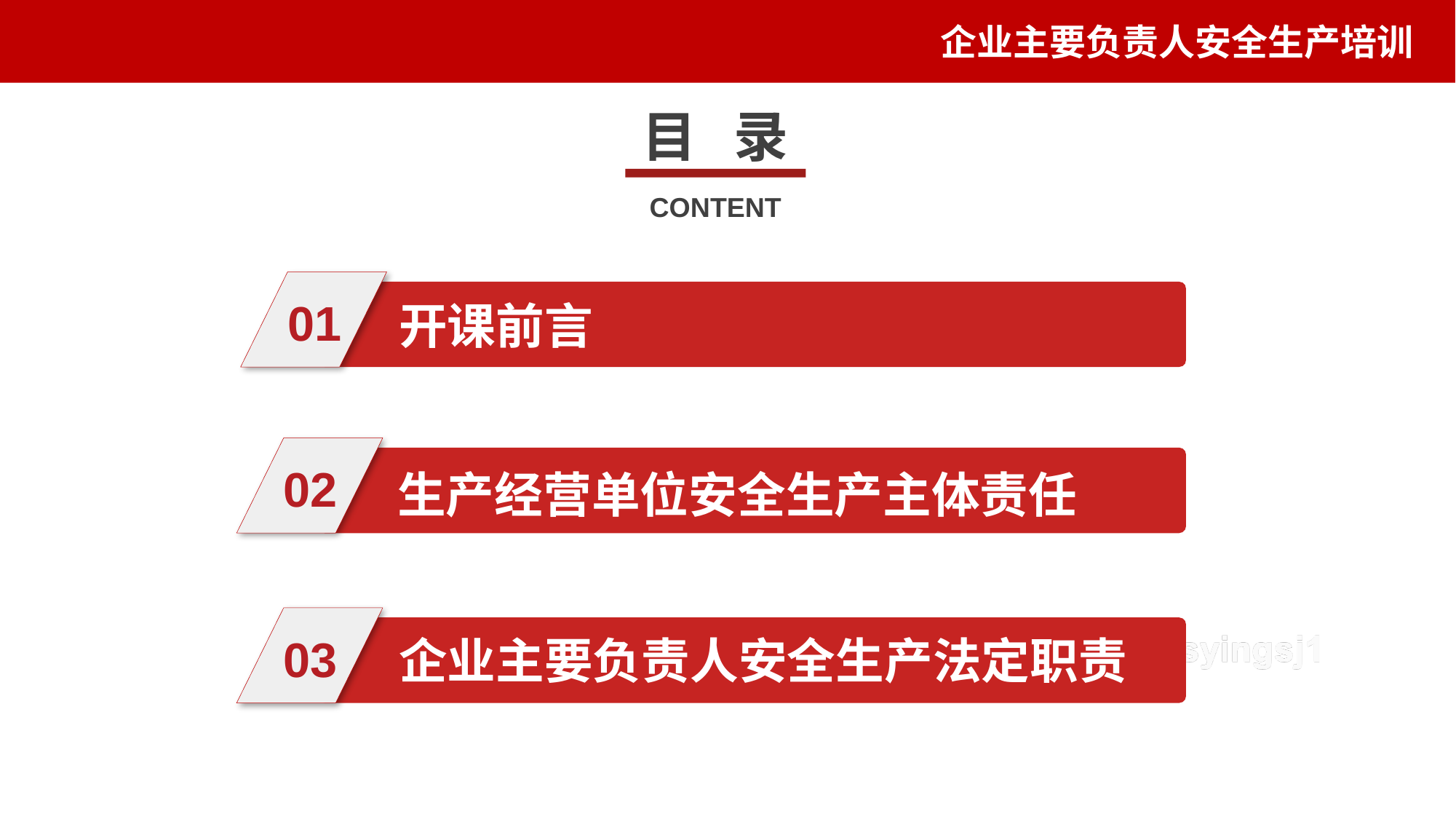

目   录
CONTENT

01
开课前言

02
生产经营单位安全生产主体责任

03
企业主要负责人安全生产法定职责